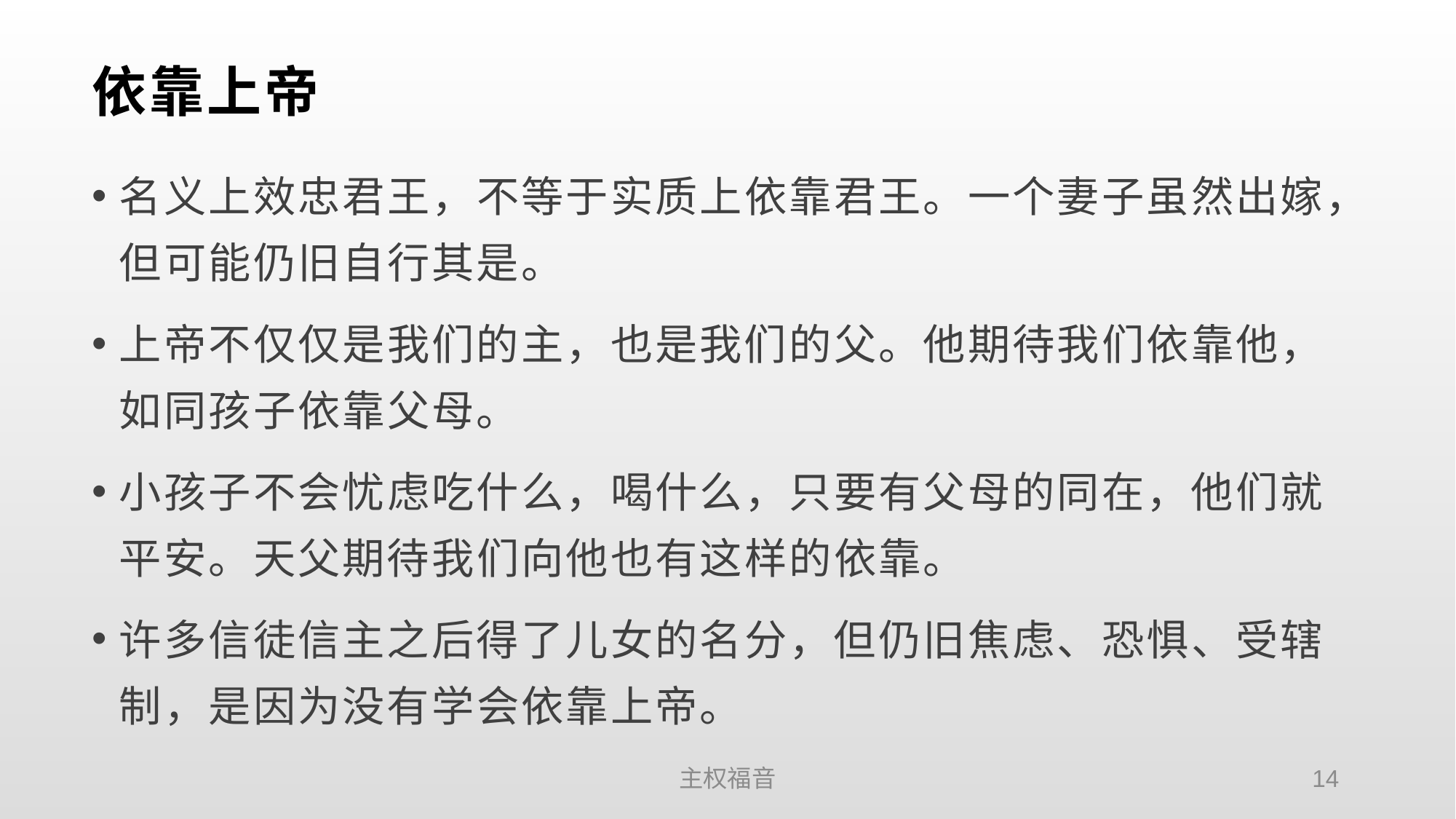

# 依靠上帝
名义上效忠君王，不等于实质上依靠君王。一个妻子虽然出嫁，但可能仍旧自行其是。
上帝不仅仅是我们的主，也是我们的父。他期待我们依靠他，如同孩子依靠父母。
小孩子不会忧虑吃什么，喝什么，只要有父母的同在，他们就平安。天父期待我们向他也有这样的依靠。
许多信徒信主之后得了儿女的名分，但仍旧焦虑、恐惧、受辖制，是因为没有学会依靠上帝。
主权福音
14